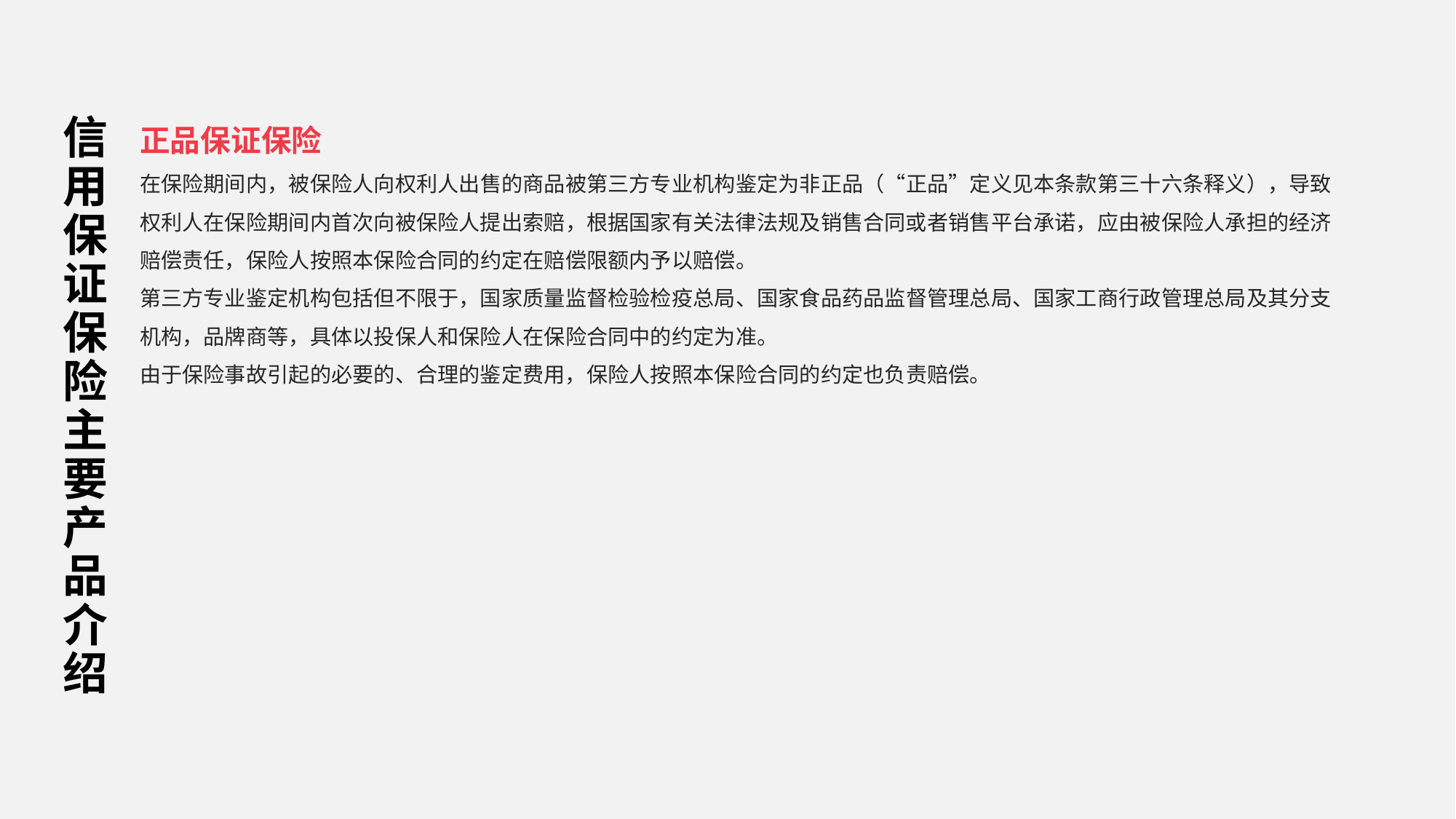

正品保证保险
在保险期间内，被保险人向权利人出售的商品被第三方专业机构鉴定为非正品（“正品”定义见本条款第三十六条释义），导致权利人在保险期间内首次向被保险人提出索赔，根据国家有关法律法规及销售合同或者销售平台承诺，应由被保险人承担的经济赔偿责任，保险人按照本保险合同的约定在赔偿限额内予以赔偿。
第三方专业鉴定机构包括但不限于，国家质量监督检验检疫总局、国家食品药品监督管理总局、国家工商行政管理总局及其分支机构，品牌商等，具体以投保人和保险人在保险合同中的约定为准。
由于保险事故引起的必要的、合理的鉴定费用，保险人按照本保险合同的约定也负责赔偿。
# 信用保证保险主要产品介绍